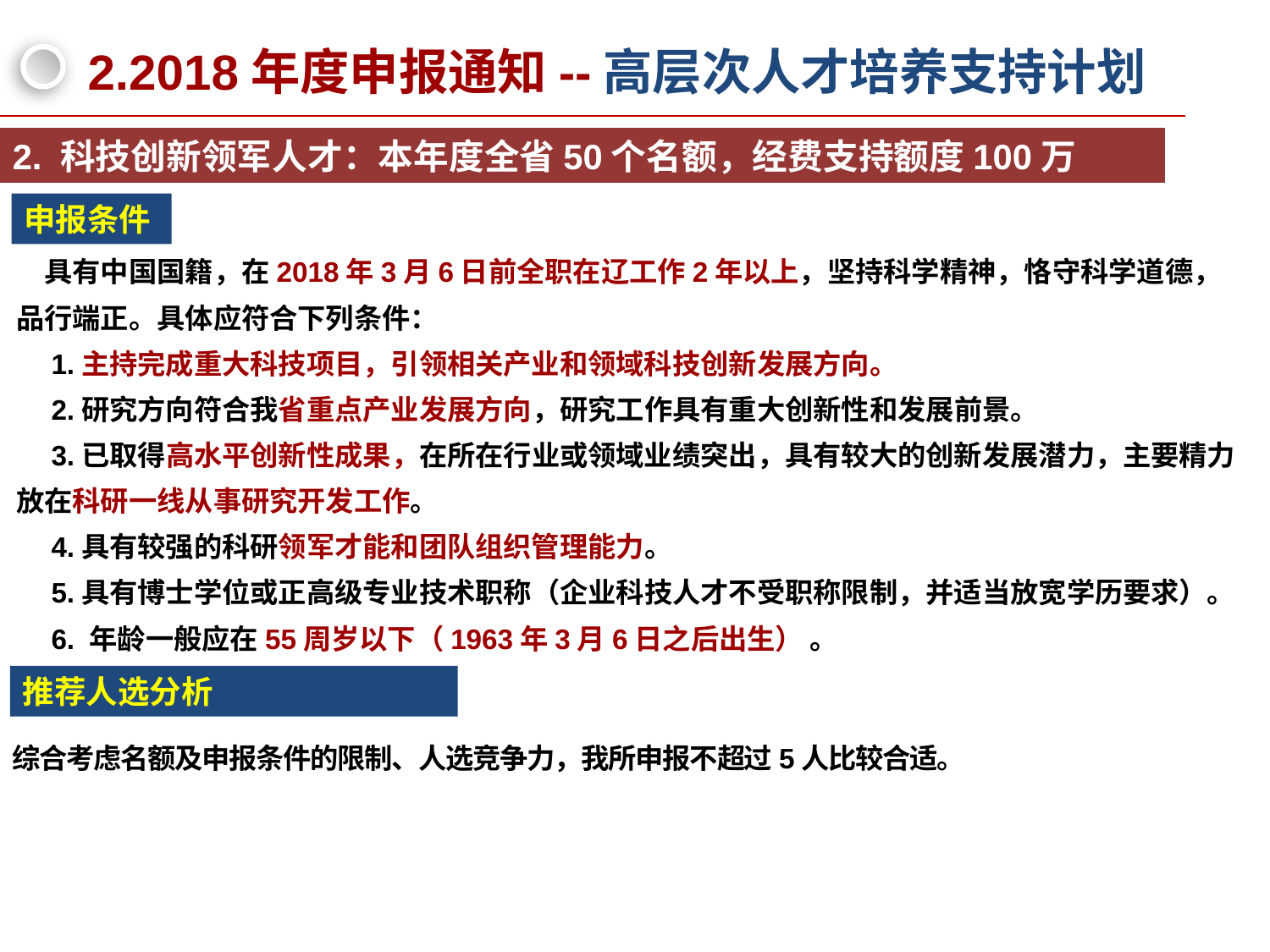

# 2.2018年度申报通知--高层次人才培养支持计划
2. 科技创新领军人才：本年度全省50个名额，经费支持额度100万
申报条件
　具有中国国籍，在2018年3月6日前全职在辽工作2年以上，坚持科学精神，恪守科学道德，品行端正。具体应符合下列条件：
　1.主持完成重大科技项目，引领相关产业和领域科技创新发展方向。
　2.研究方向符合我省重点产业发展方向，研究工作具有重大创新性和发展前景。
　3.已取得高水平创新性成果，在所在行业或领域业绩突出，具有较大的创新发展潜力，主要精力放在科研一线从事研究开发工作。
　4.具有较强的科研领军才能和团队组织管理能力。
　5.具有博士学位或正高级专业技术职称（企业科技人才不受职称限制，并适当放宽学历要求）。
　6. 年龄一般应在55周岁以下（1963年3月6日之后出生） 。
推荐人选分析
综合考虑名额及申报条件的限制、人选竞争力，我所申报不超过5人比较合适。